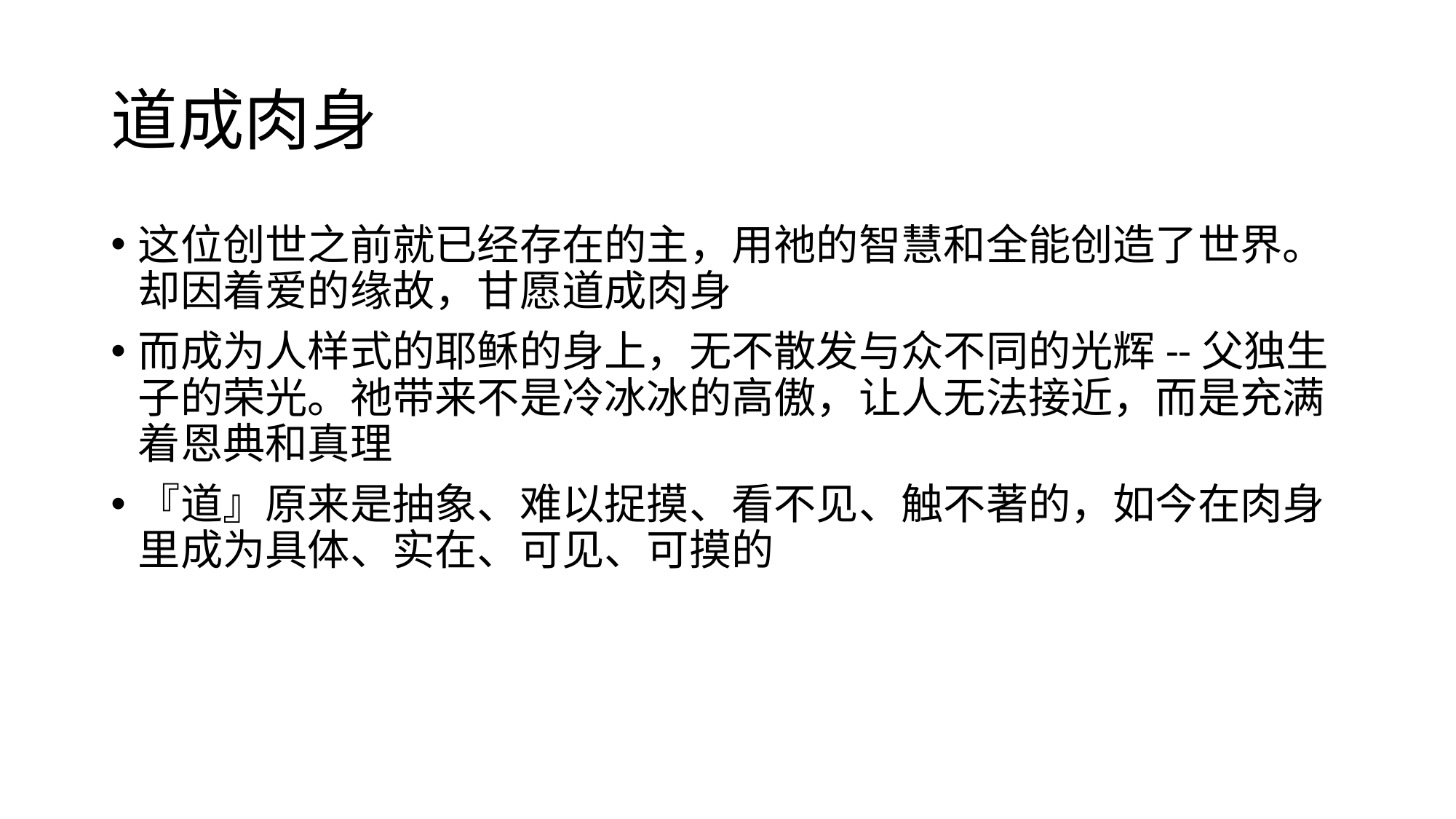

# 道成肉身
这位创世之前就已经存在的主，用祂的智慧和全能创造了世界。却因着爱的缘故，甘愿道成肉身
而成为人样式的耶稣的身上，无不散发与众不同的光辉--父独生子的荣光。祂带来不是冷冰冰的高傲，让人无法接近，而是充满着恩典和真理
『道』原来是抽象、难以捉摸、看不见、触不著的，如今在肉身里成为具体、实在、可见、可摸的